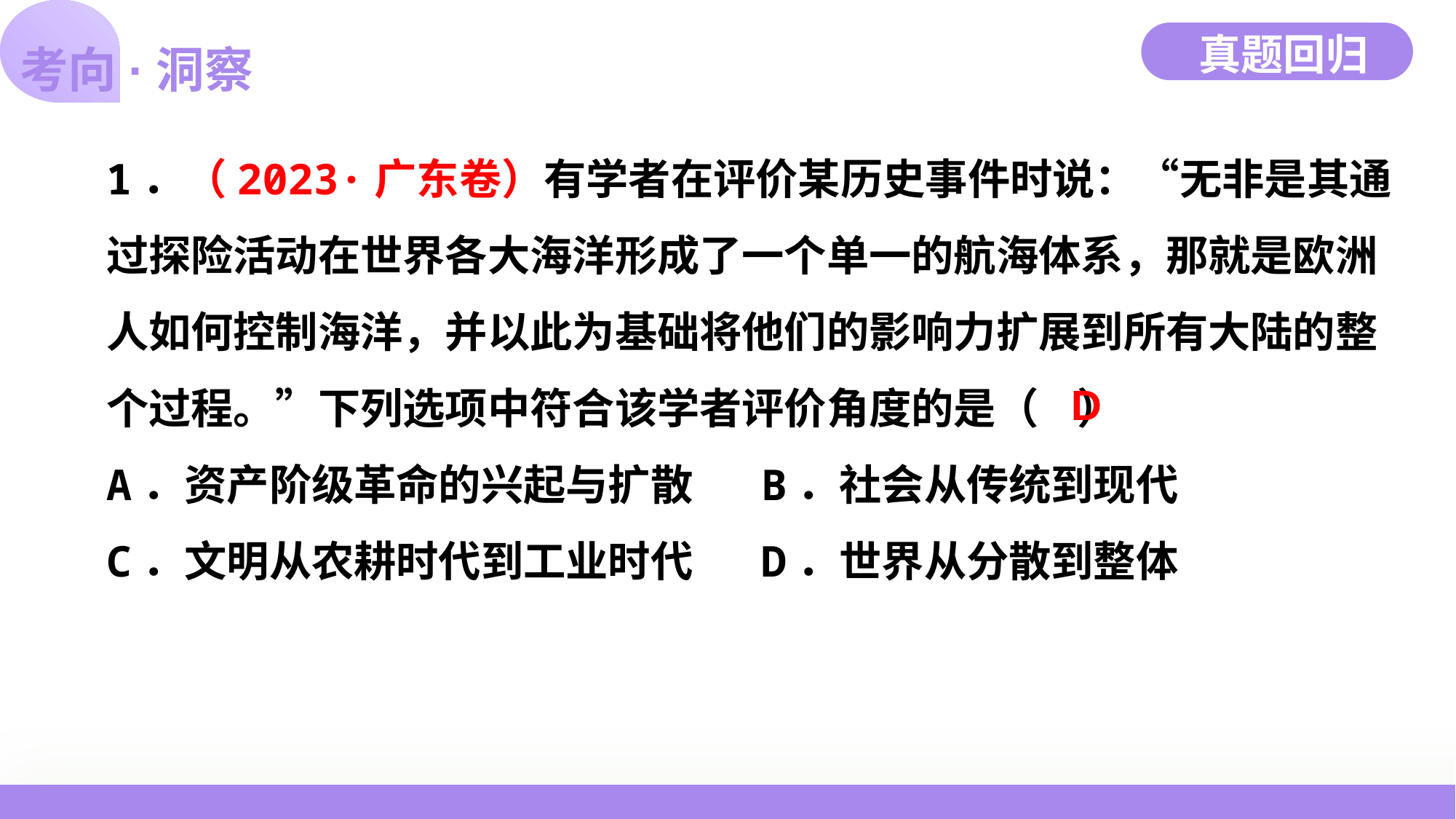

真题回归
考向·洞察
1．（2023·广东卷）有学者在评价某历史事件时说：“无非是其通过探险活动在世界各大海洋形成了一个单一的航海体系，那就是欧洲人如何控制海洋，并以此为基础将他们的影响力扩展到所有大陆的整个过程。”下列选项中符合该学者评价角度的是（    ）
A．资产阶级革命的兴起与扩散	B．社会从传统到现代
C．文明从农耕时代到工业时代	D．世界从分散到整体
02
D